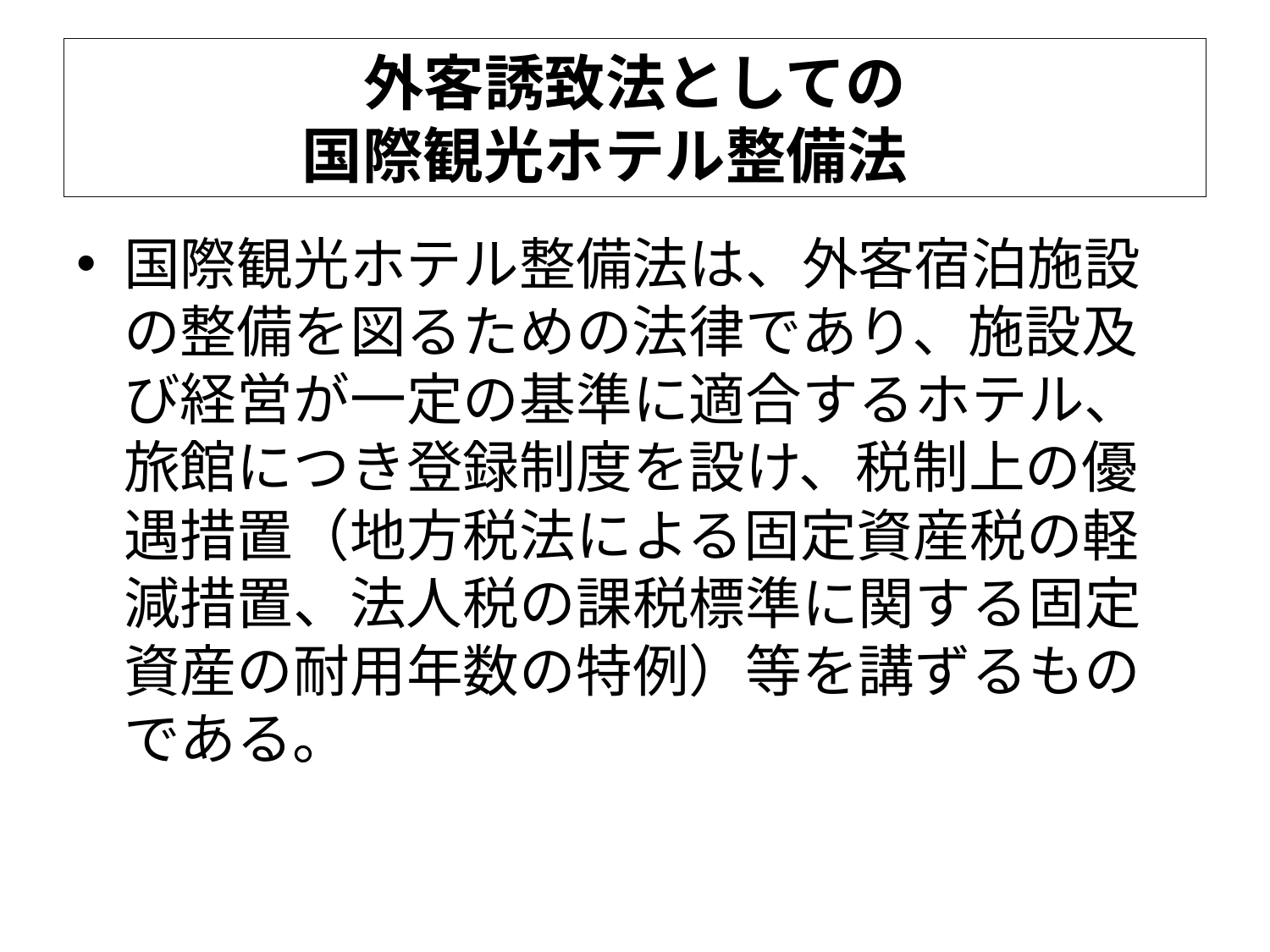

# 外客誘致法としての 国際観光ホテル整備法
国際観光ホテル整備法は、外客宿泊施設の整備を図るための法律であり、施設及び経営が一定の基準に適合するホテル、旅館につき登録制度を設け、税制上の優遇措置（地方税法による固定資産税の軽減措置、法人税の課税標準に関する固定資産の耐用年数の特例）等を講ずるものである。